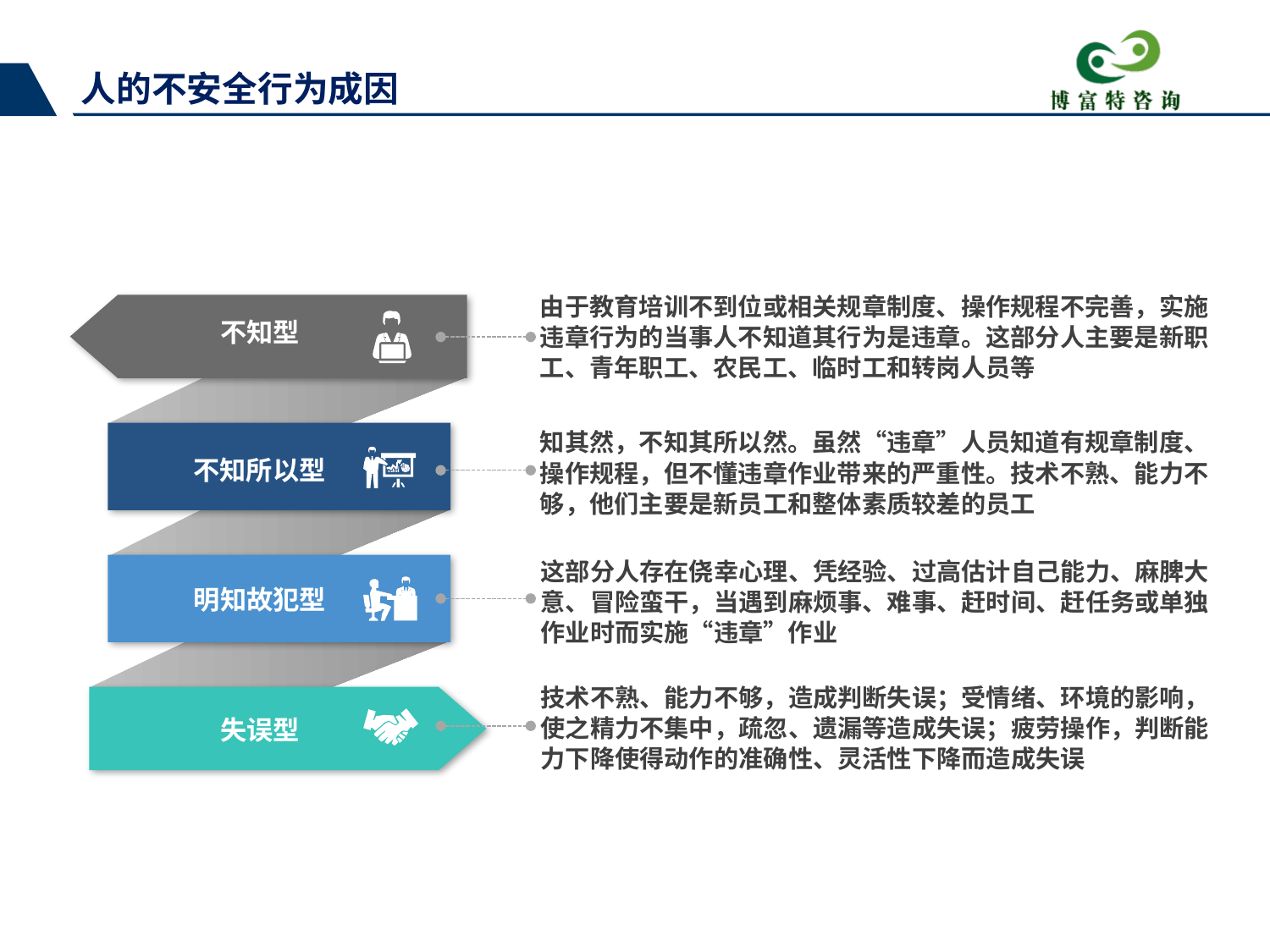

人的不安全行为成因
由于教育培训不到位或相关规章制度、操作规程不完善，实施违章行为的当事人不知道其行为是违章。这部分人主要是新职工、青年职工、农民工、临时工和转岗人员等

不知型

不知所以型

明知故犯型

失误型

知其然，不知其所以然。虽然“违章”人员知道有规章制度、操作规程，但不懂违章作业带来的严重性。技术不熟、能力不够，他们主要是新员工和整体素质较差的员工
这部分人存在侥幸心理、凭经验、过高估计自己能力、麻脾大意、冒险蛮干，当遇到麻烦事、难事、赶时间、赶任务或单独作业时而实施“违章”作业
技术不熟、能力不够，造成判断失误；受情绪、环境的影响，使之精力不集中，疏忽、遗漏等造成失误；疲劳操作，判断能力下降使得动作的准确性、灵活性下降而造成失误